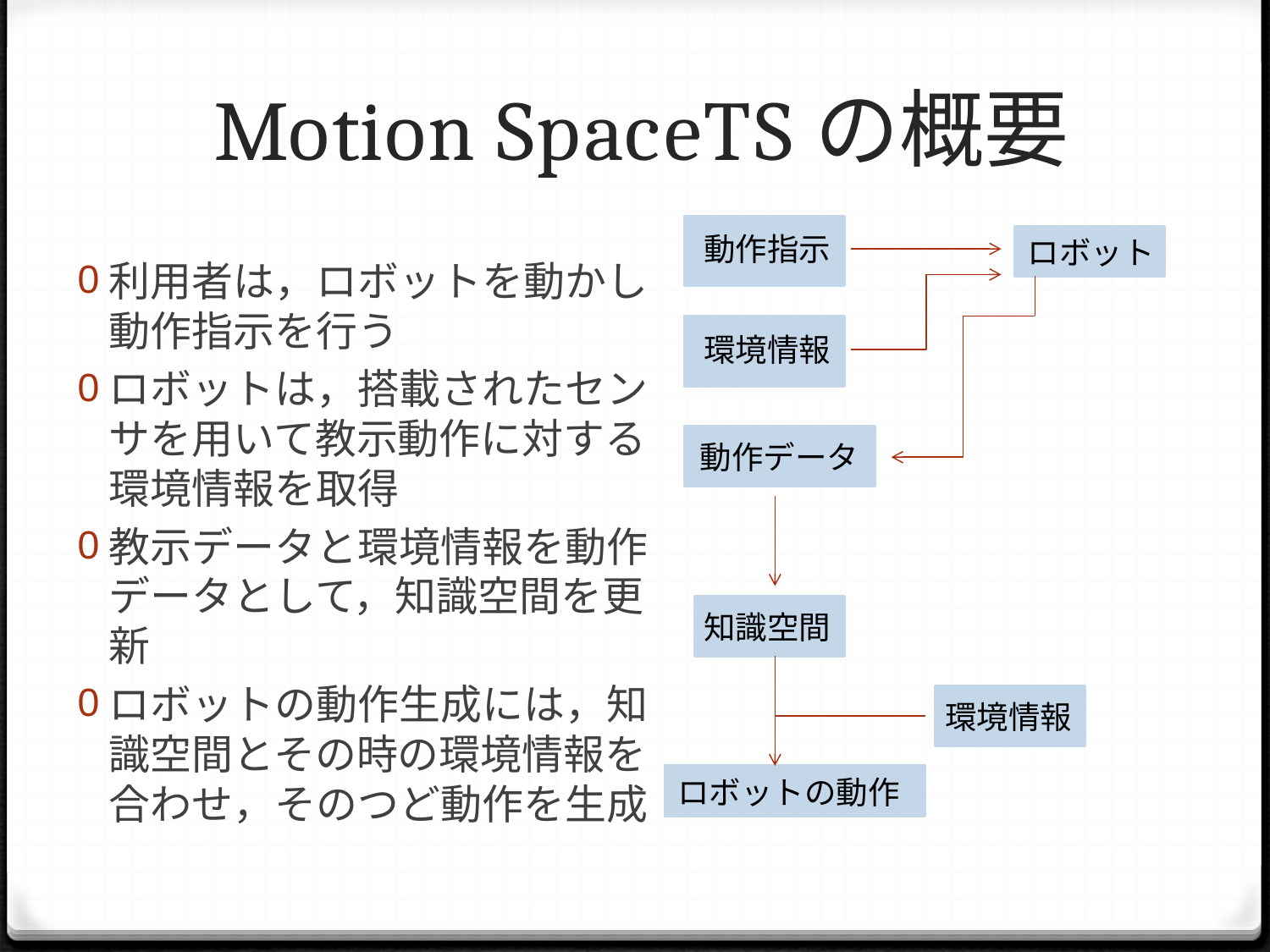

# Motion SpaceTSの概要

動作指示

ロボット
利用者は，ロボットを動かし動作指示を行う
ロボットは，搭載されたセンサを用いて教示動作に対する環境情報を取得
教示データと環境情報を動作データとして，知識空間を更新
ロボットの動作生成には，知識空間とその時の環境情報を合わせ，そのつど動作を生成

環境情報

動作データ

知識空間

環境情報

ロボットの動作